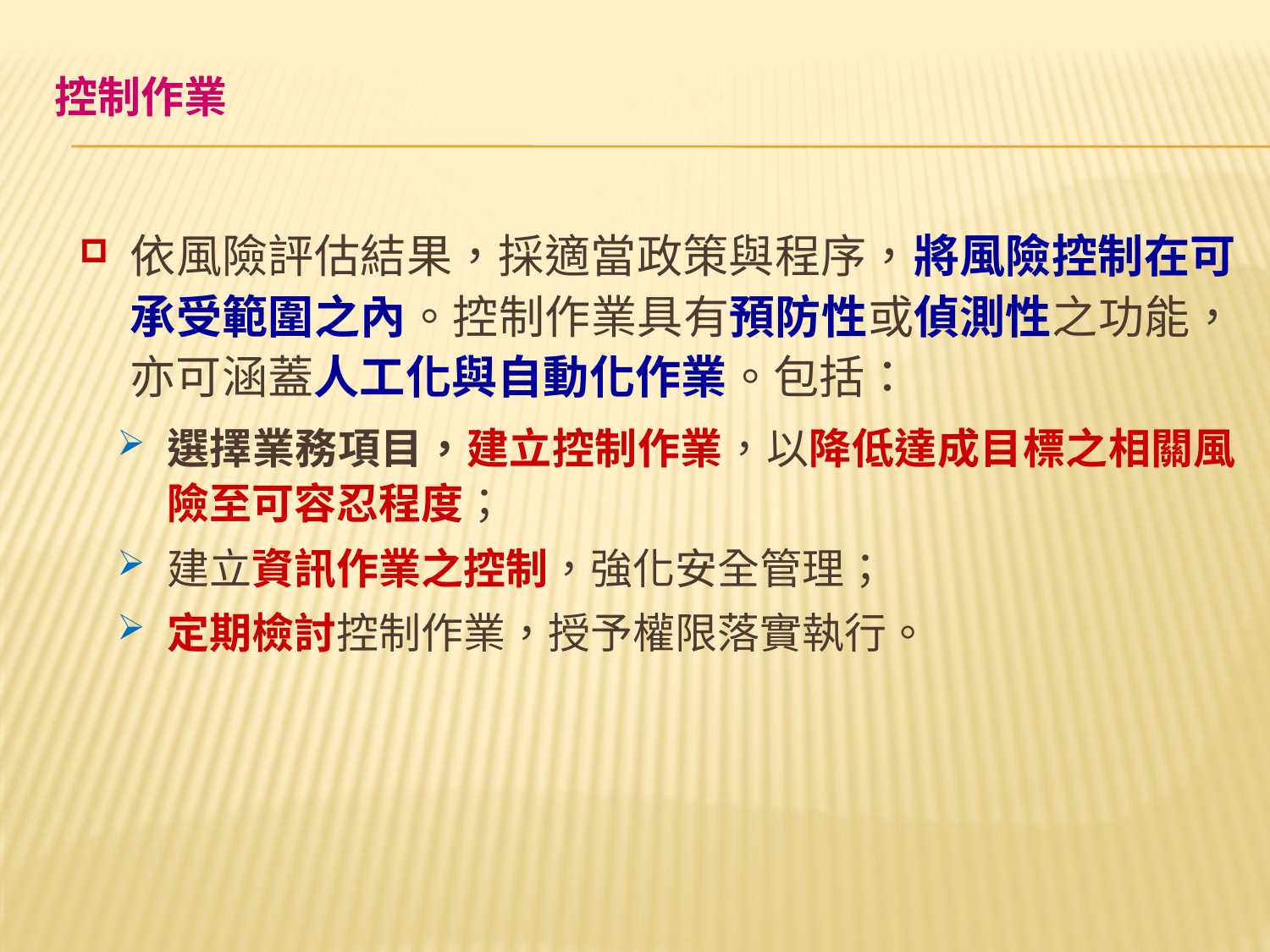

# 控制作業
依風險評估結果，採適當政策與程序，將風險控制在可承受範圍之內。控制作業具有預防性或偵測性之功能，亦可涵蓋人工化與自動化作業。包括：
選擇業務項目，建立控制作業，以降低達成目標之相關風險至可容忍程度；
建立資訊作業之控制，強化安全管理；
定期檢討控制作業，授予權限落實執行。